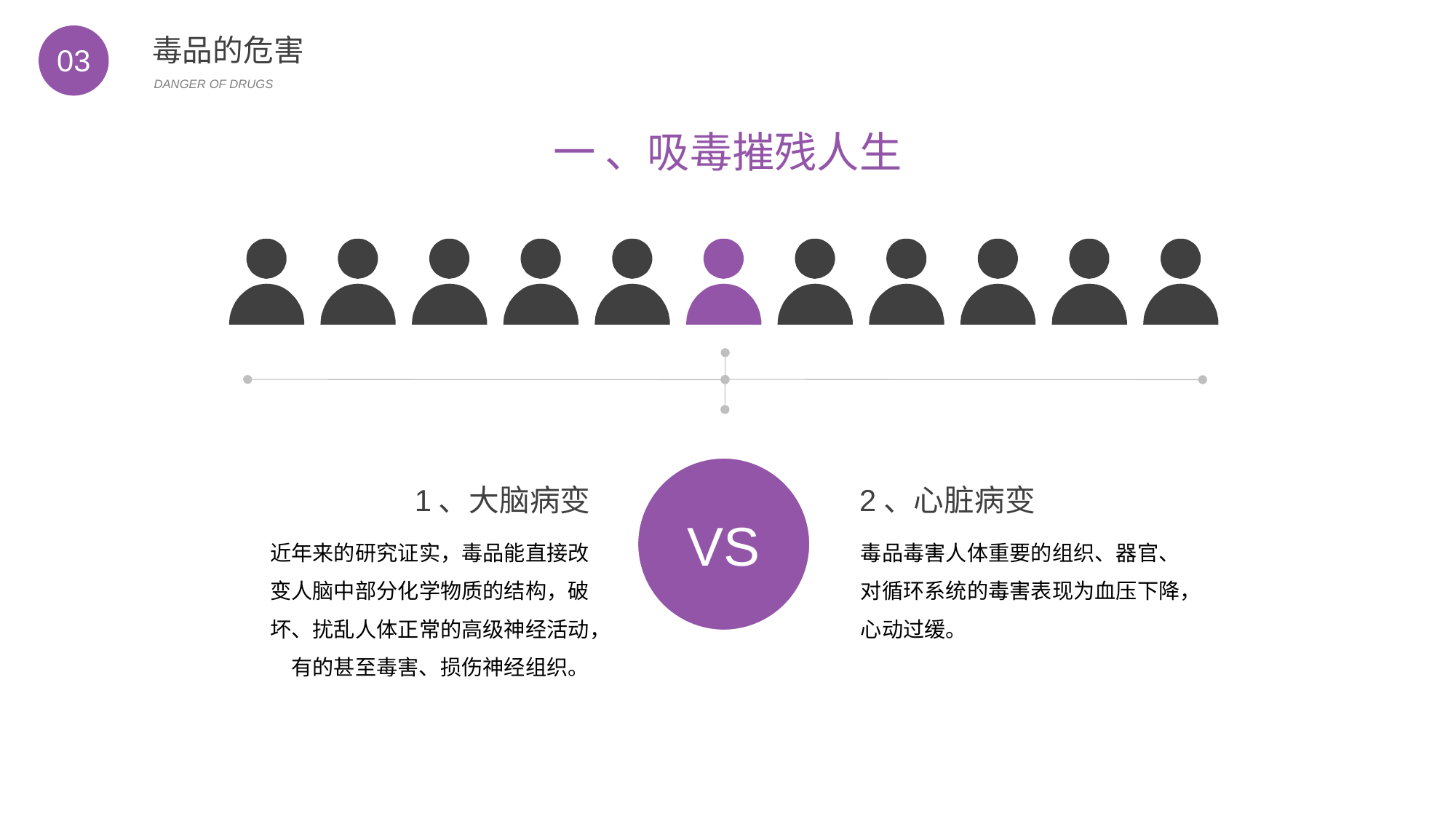

BY YUSHEN

毒品的危害
DANGER OF DRUGS
03
一 、吸毒摧残人生

VS
1、大脑病变
近年来的研究证实，毒品能直接改变人脑中部分化学物质的结构，破坏、扰乱人体正常的高级神经活动，有的甚至毒害、损伤神经组织。
2、心脏病变
毒品毒害人体重要的组织、器官、对循环系统的毒害表现为血压下降，心动过缓。